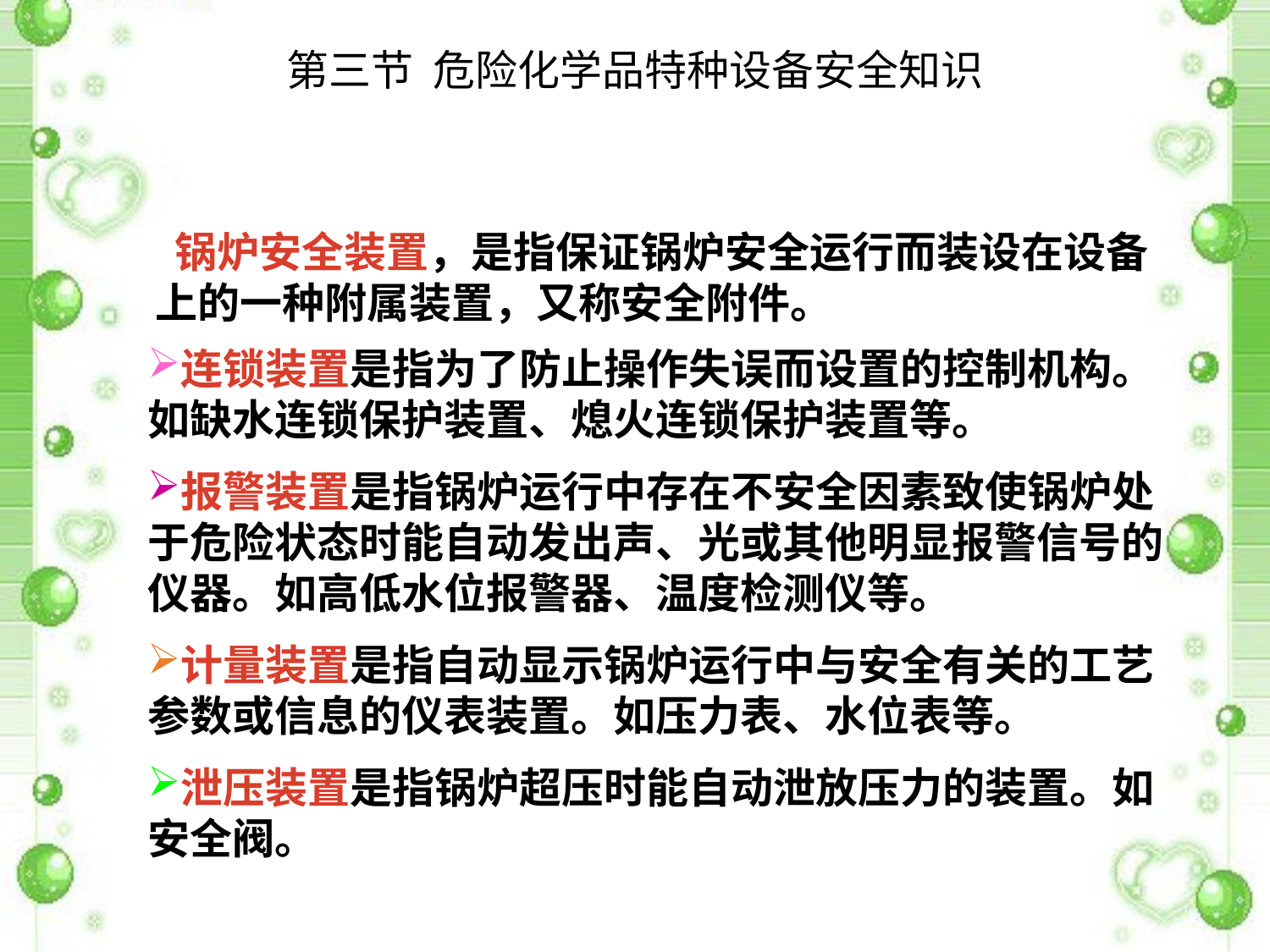

# 第三节  危险化学品特种设备安全知识
      锅炉安全装置，是指保证锅炉安全运行而装设在设备上的一种附属装置，又称安全附件。
连锁装置是指为了防止操作失误而设置的控制机构。如缺水连锁保护装置、熄火连锁保护装置等。
报警装置是指锅炉运行中存在不安全因素致使锅炉处于危险状态时能自动发出声、光或其他明显报警信号的仪器。如高低水位报警器、温度检测仪等。
计量装置是指自动显示锅炉运行中与安全有关的工艺参数或信息的仪表装置。如压力表、水位表等。
泄压装置是指锅炉超压时能自动泄放压力的装置。如安全阀。